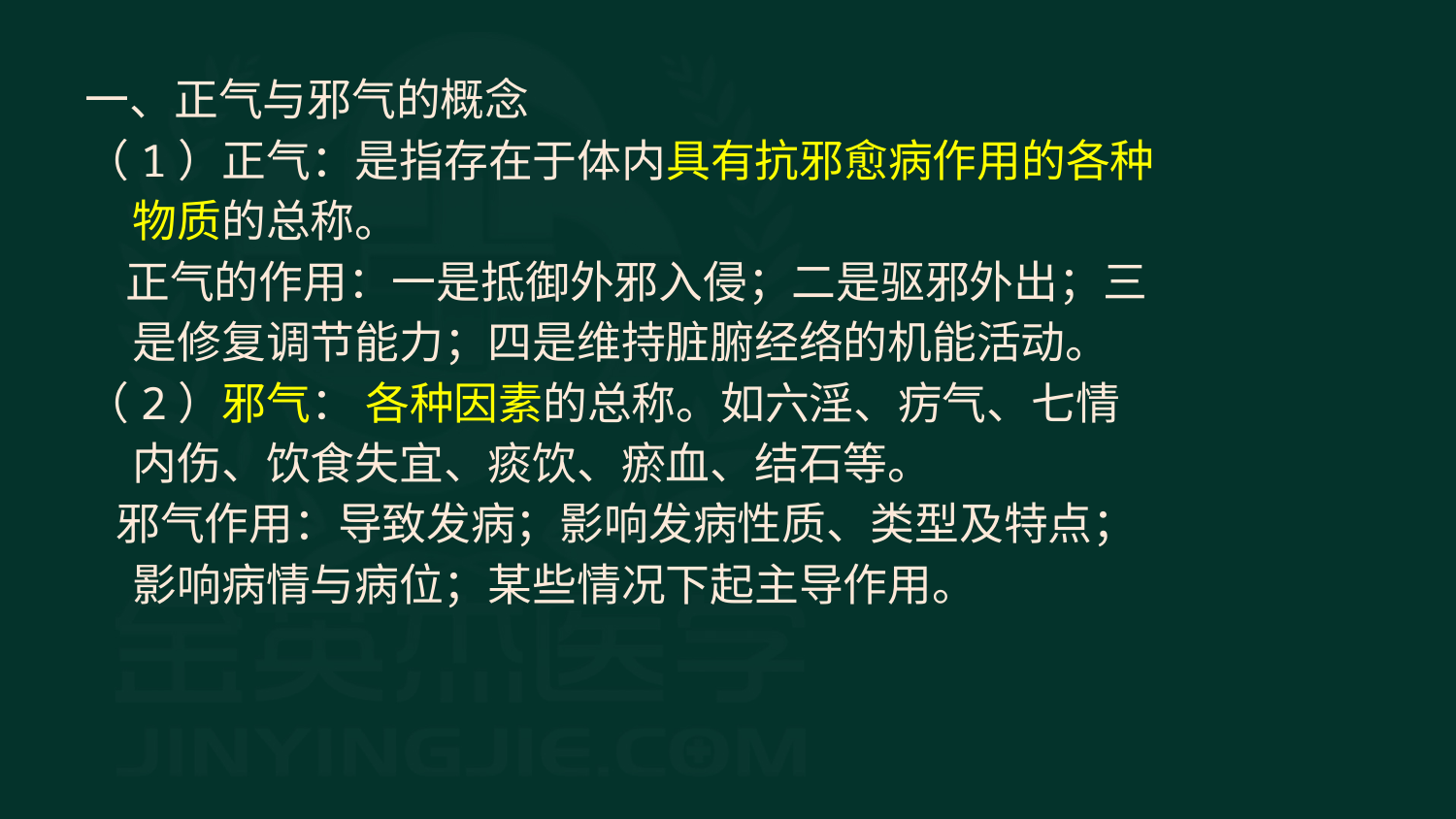

一、正气与邪气的概念
（1）正气：是指存在于体内具有抗邪愈病作用的各种物质的总称。
   正气的作用：一是抵御外邪入侵；二是驱邪外出；三是修复调节能力；四是维持脏腑经络的机能活动。
（2）邪气： 各种因素的总称。如六淫、疠气、七情内伤、饮食失宜、痰饮、瘀血、结石等。
  邪气作用：导致发病；影响发病性质、类型及特点；影响病情与病位；某些情况下起主导作用。